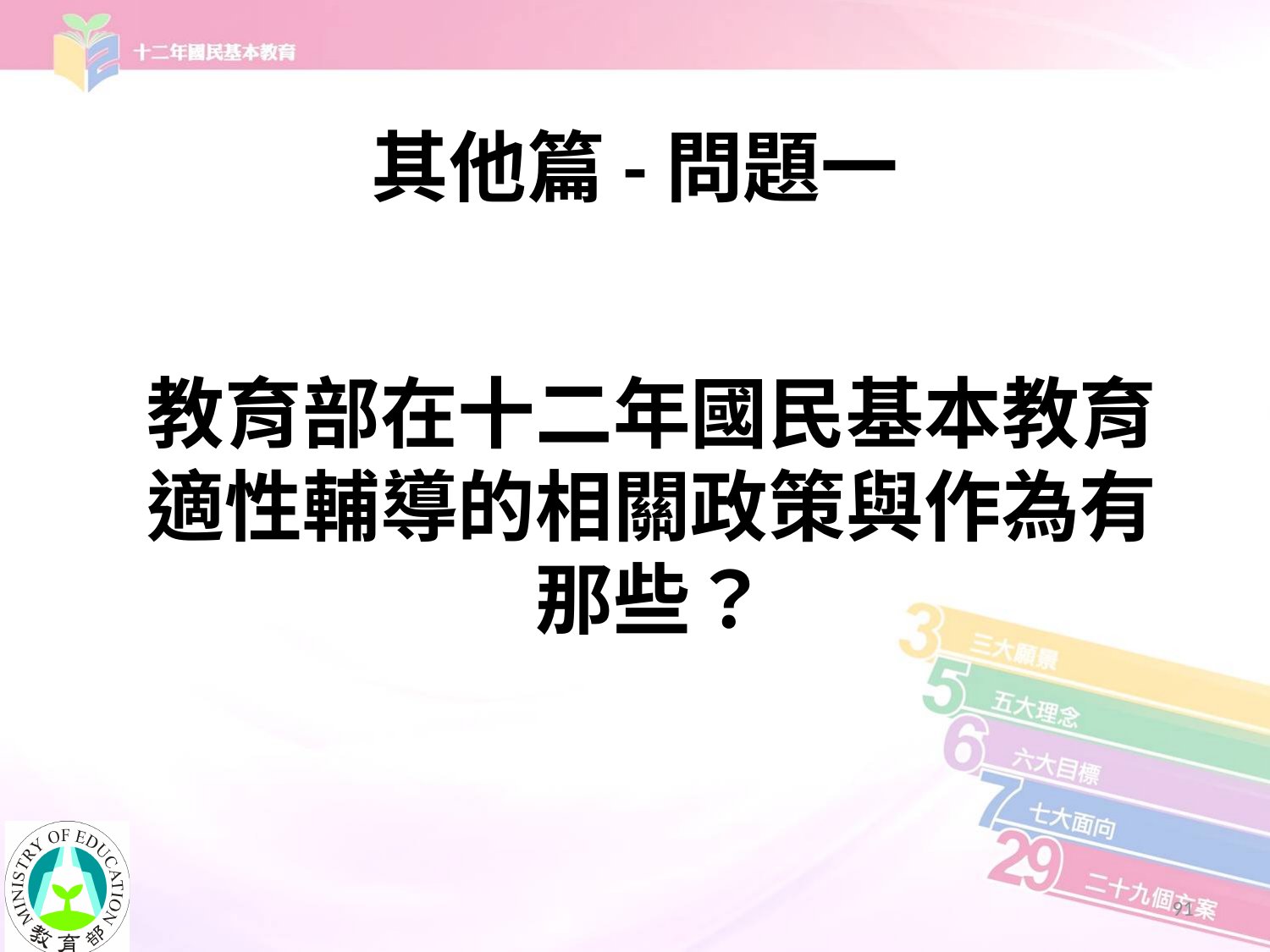

# 其他篇-問題一
	教育部在十二年國民基本教育適性輔導的相關政策與作為有那些？
91